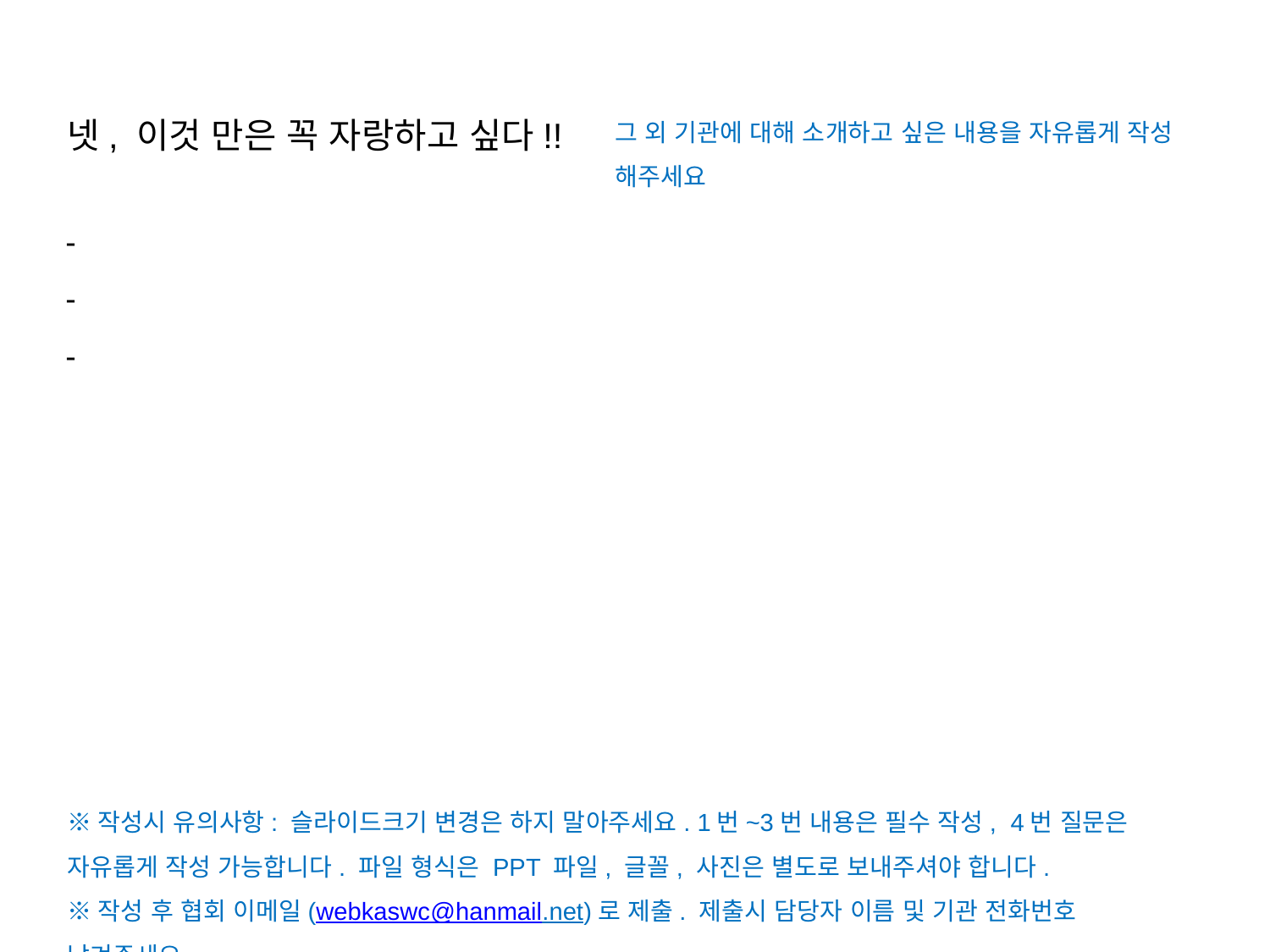

넷, 이것 만은 꼭 자랑하고 싶다!!
그 외 기관에 대해 소개하고 싶은 내용을 자유롭게 작성 해주세요
-
-
-
※작성시 유의사항: 슬라이드크기 변경은 하지 말아주세요. 1번~3번 내용은 필수 작성,  4번 질문은 자유롭게 작성 가능합니다. 파일 형식은 PPT 파일, 글꼴, 사진은 별도로 보내주셔야 합니다.
※작성 후 협회 이메일(webkaswc@hanmail.net)로 제출. 제출시 담당자 이름 및 기관 전화번호 남겨주세요.